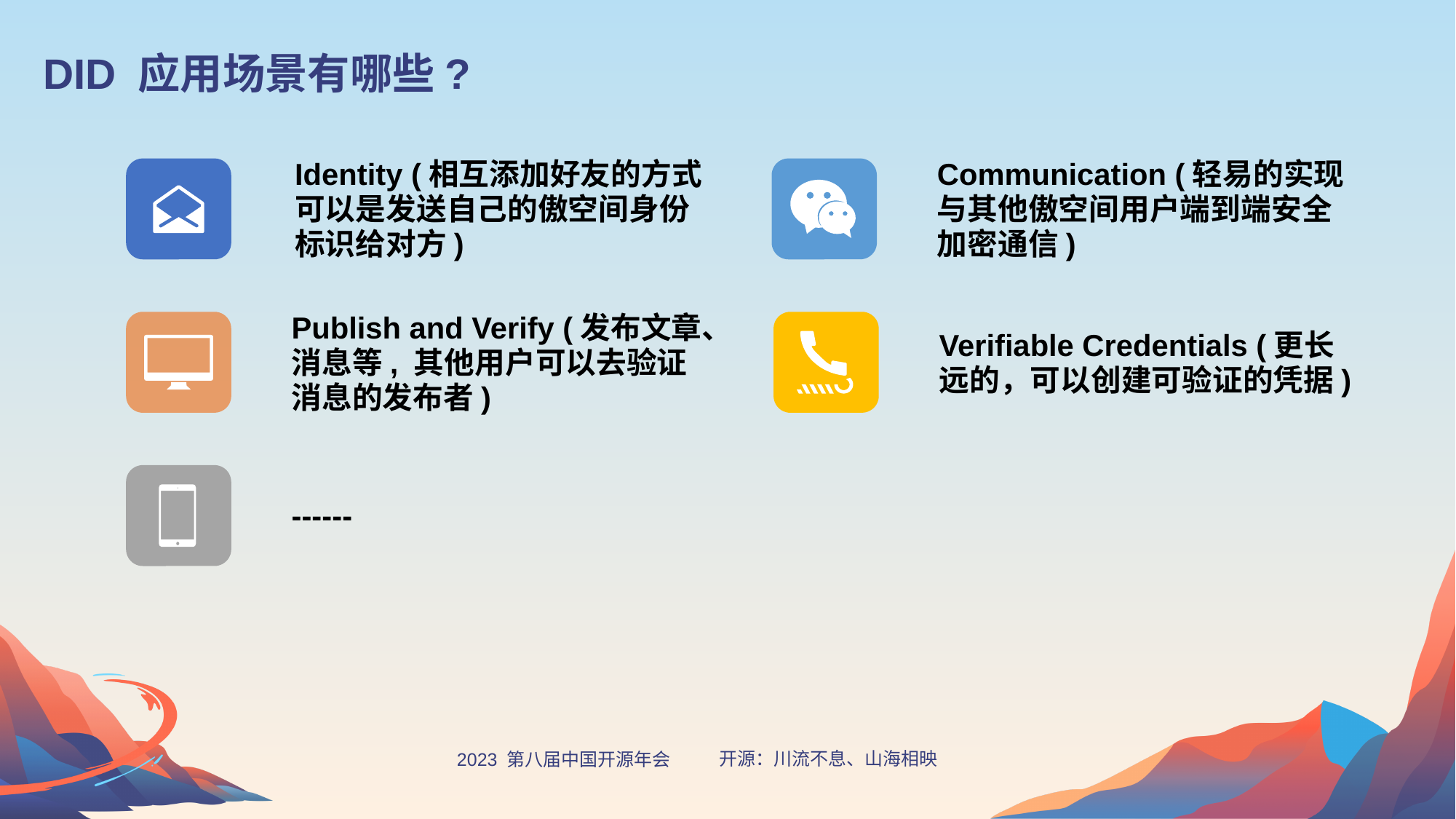

DID 应用场景有哪些?
Identity (相互添加好友的方式可以是发送自己的傲空间身份标识给对方)

Communication (轻易的实现与其他傲空间用户端到端安全加密通信)

Publish and Verify (发布文章、消息等, 其他用户可以去验证消息的发布者)

Verifiable Credentials (更长远的，可以创建可验证的凭据)

------